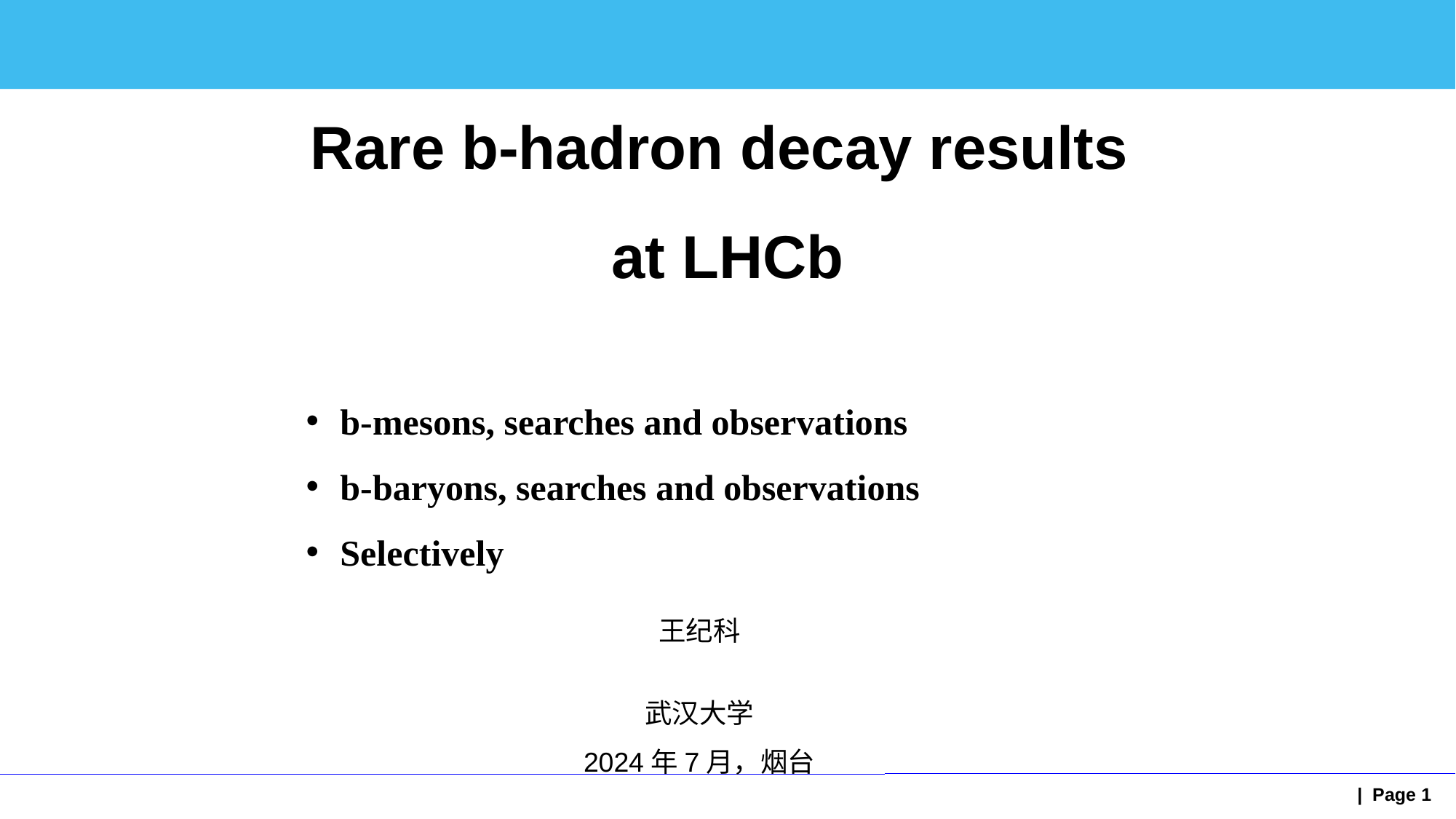

Rare b-hadron decay results
at LHCb
b-mesons, searches and observations
b-baryons, searches and observations
Selectively
王纪科

武汉大学
2024年7月，烟台